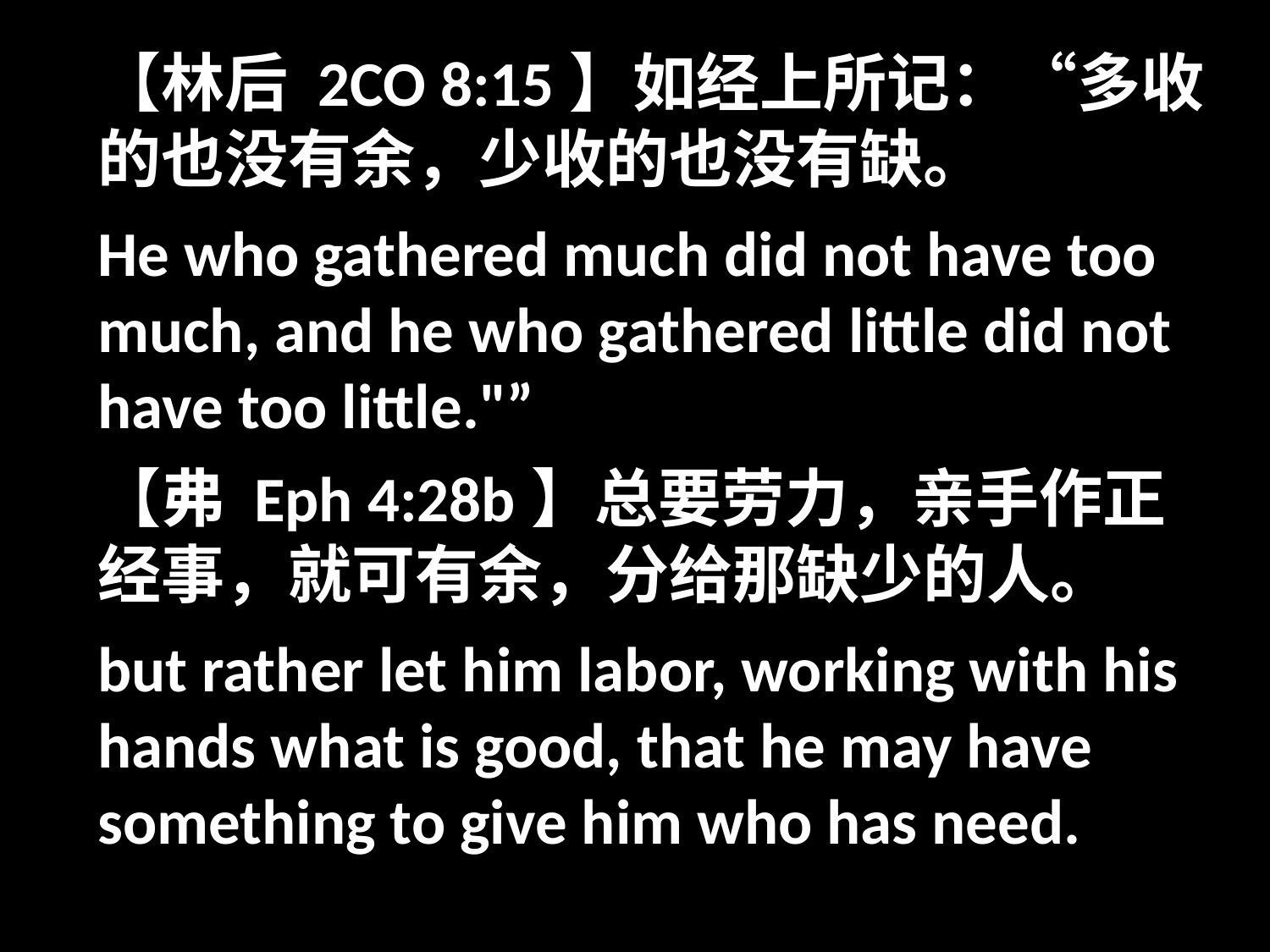

【林后 2CO 8:15】如经上所记：“多收的也没有余，少收的也没有缺。
He who gathered much did not have too much, and he who gathered little did not have too little."”
【弗 Eph 4:28b】总要劳力，亲手作正经事，就可有余，分给那缺少的人。
but rather let him labor, working with his hands what is good, that he may have something to give him who has need.